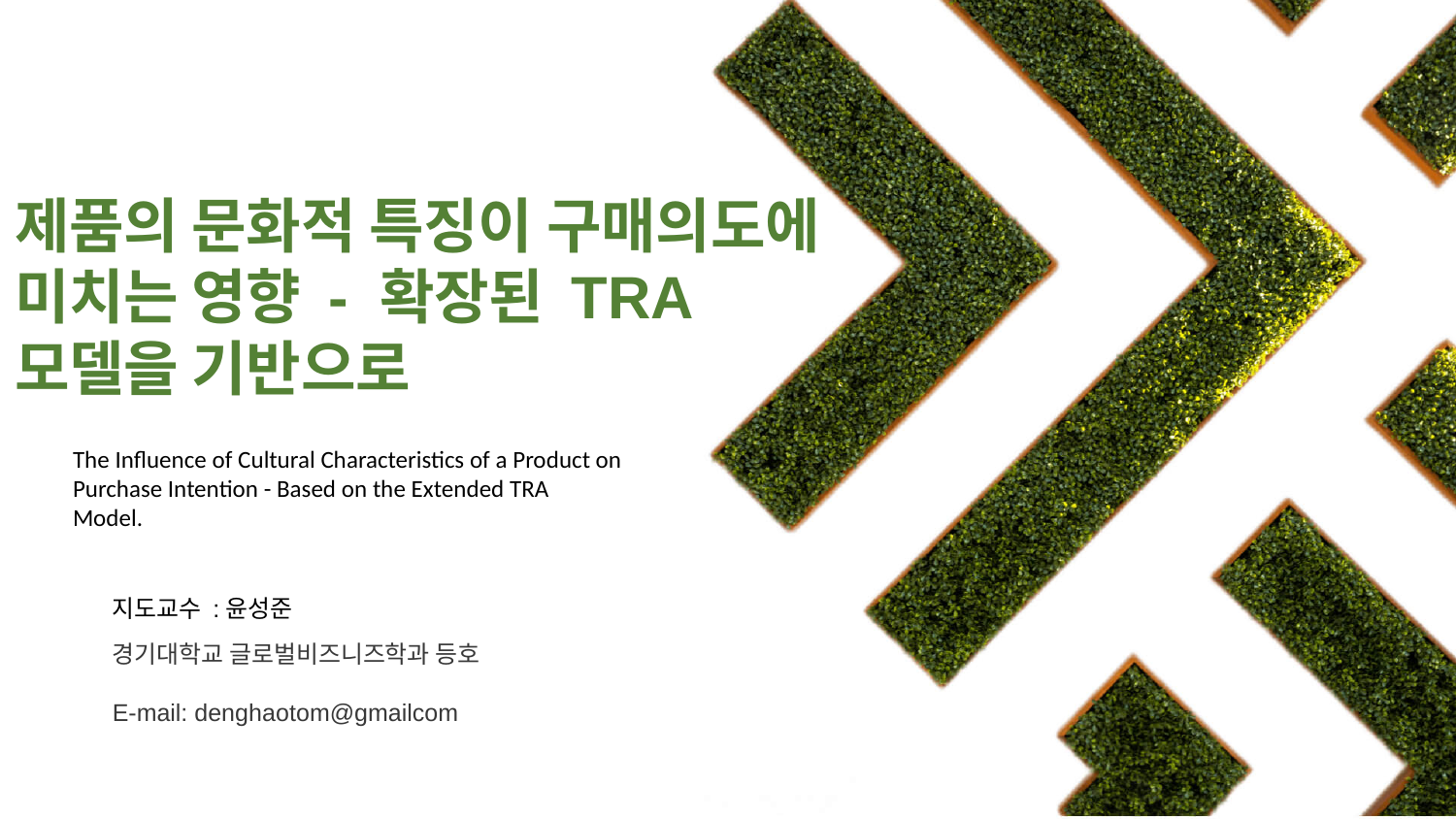

제품의 문화적 특징이 구매의도에 미치는 영향 - 확장된 TRA 모델을 기반으로
The Influence of Cultural Characteristics of a Product on Purchase Intention - Based on the Extended TRA Model.
지도교수 :윤성준
경기대학교 글로벌비즈니즈학과 등호

E-mail: denghaotom@gmailcom